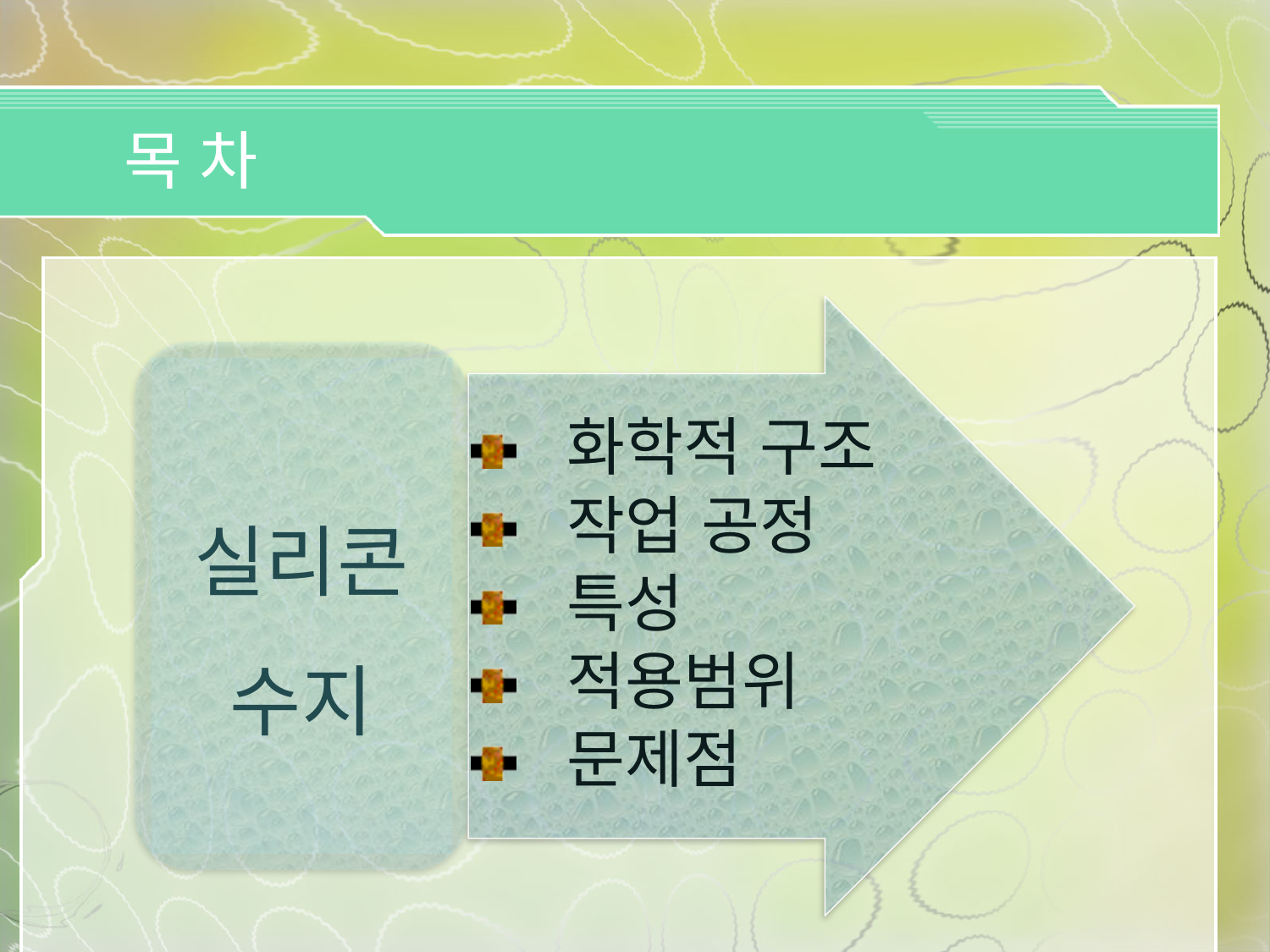

#
목 차

  화학적 구조
  작업 공정
  특성
  적용범위
  문제점

실리콘 수지